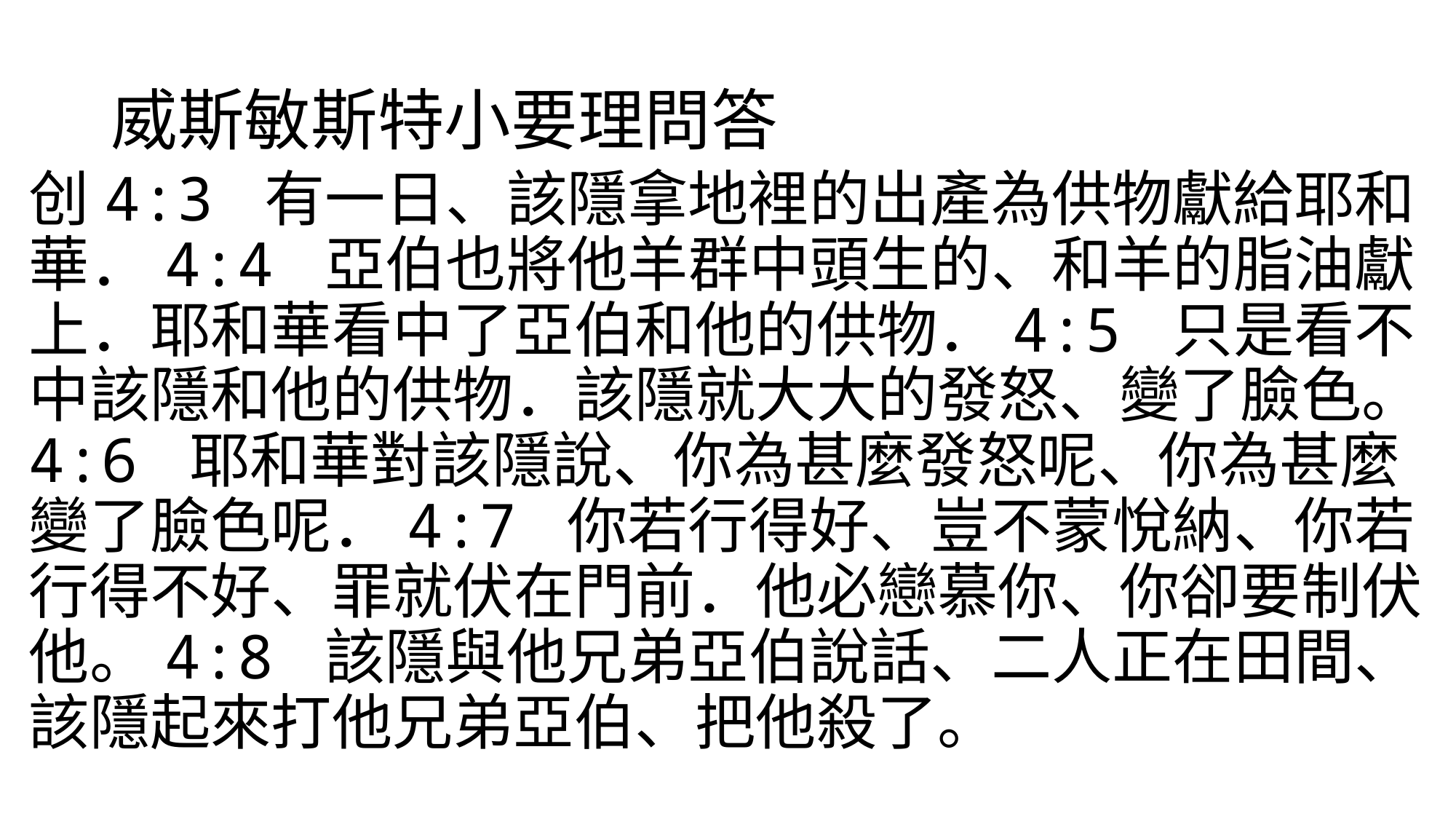

# 威斯敏斯特小要理問答
创4:3 有一日、該隱拿地裡的出產為供物獻給耶和華．4:4 亞伯也將他羊群中頭生的、和羊的脂油獻上．耶和華看中了亞伯和他的供物．4:5 只是看不中該隱和他的供物．該隱就大大的發怒、變了臉色。4:6 耶和華對該隱說、你為甚麼發怒呢、你為甚麼變了臉色呢．4:7 你若行得好、豈不蒙悅納、你若行得不好、罪就伏在門前．他必戀慕你、你卻要制伏他。4:8 該隱與他兄弟亞伯說話、二人正在田間、該隱起來打他兄弟亞伯、把他殺了。